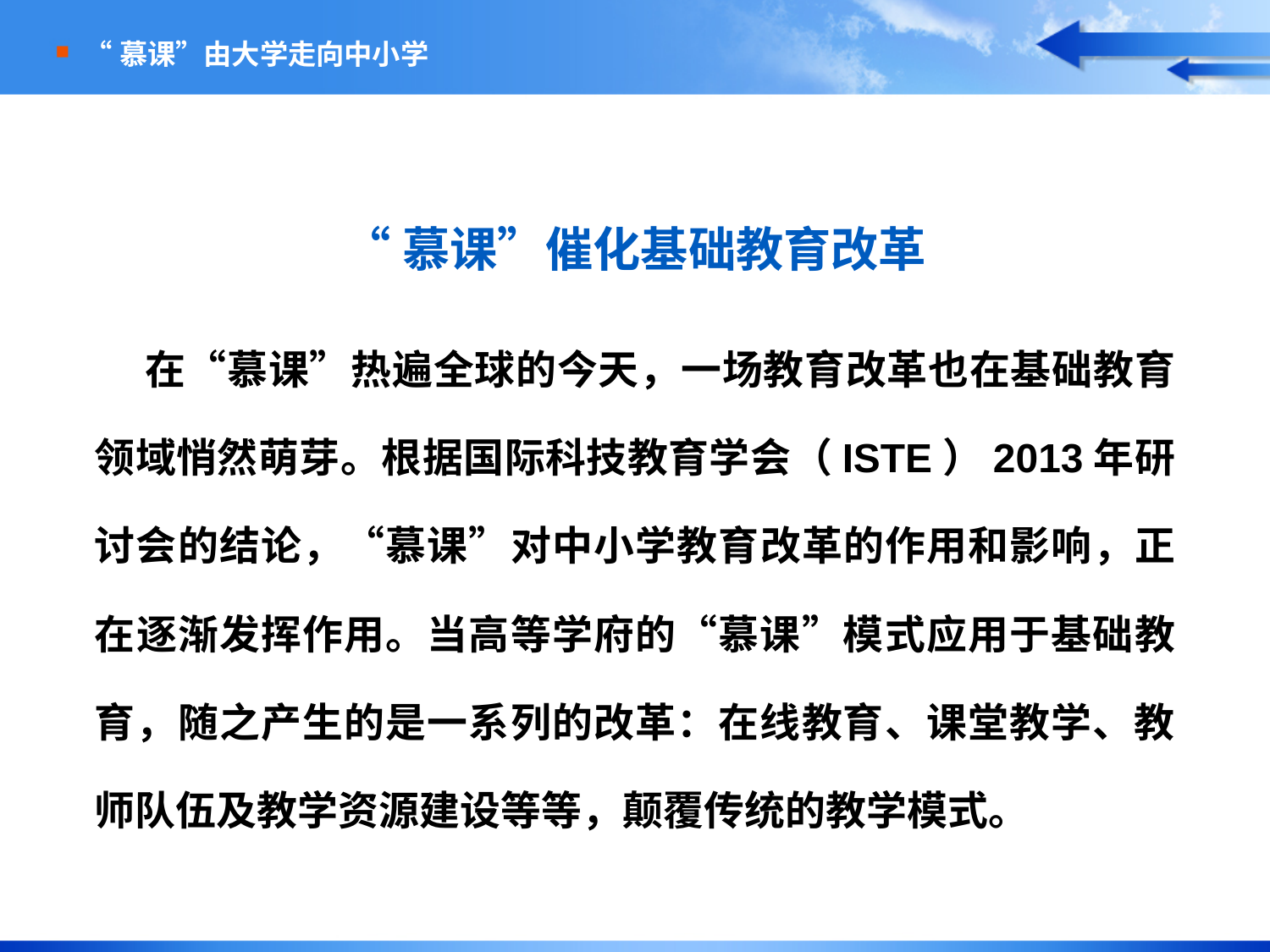

“慕课”由大学走向中小学
“慕课”催化基础教育改革
    在“慕课”热遍全球的今天，一场教育改革也在基础教育领域悄然萌芽。根据国际科技教育学会（ISTE）2013年研讨会的结论，“慕课”对中小学教育改革的作用和影响，正在逐渐发挥作用。当高等学府的“慕课”模式应用于基础教育，随之产生的是一系列的改革：在线教育、课堂教学、教师队伍及教学资源建设等等，颠覆传统的教学模式。